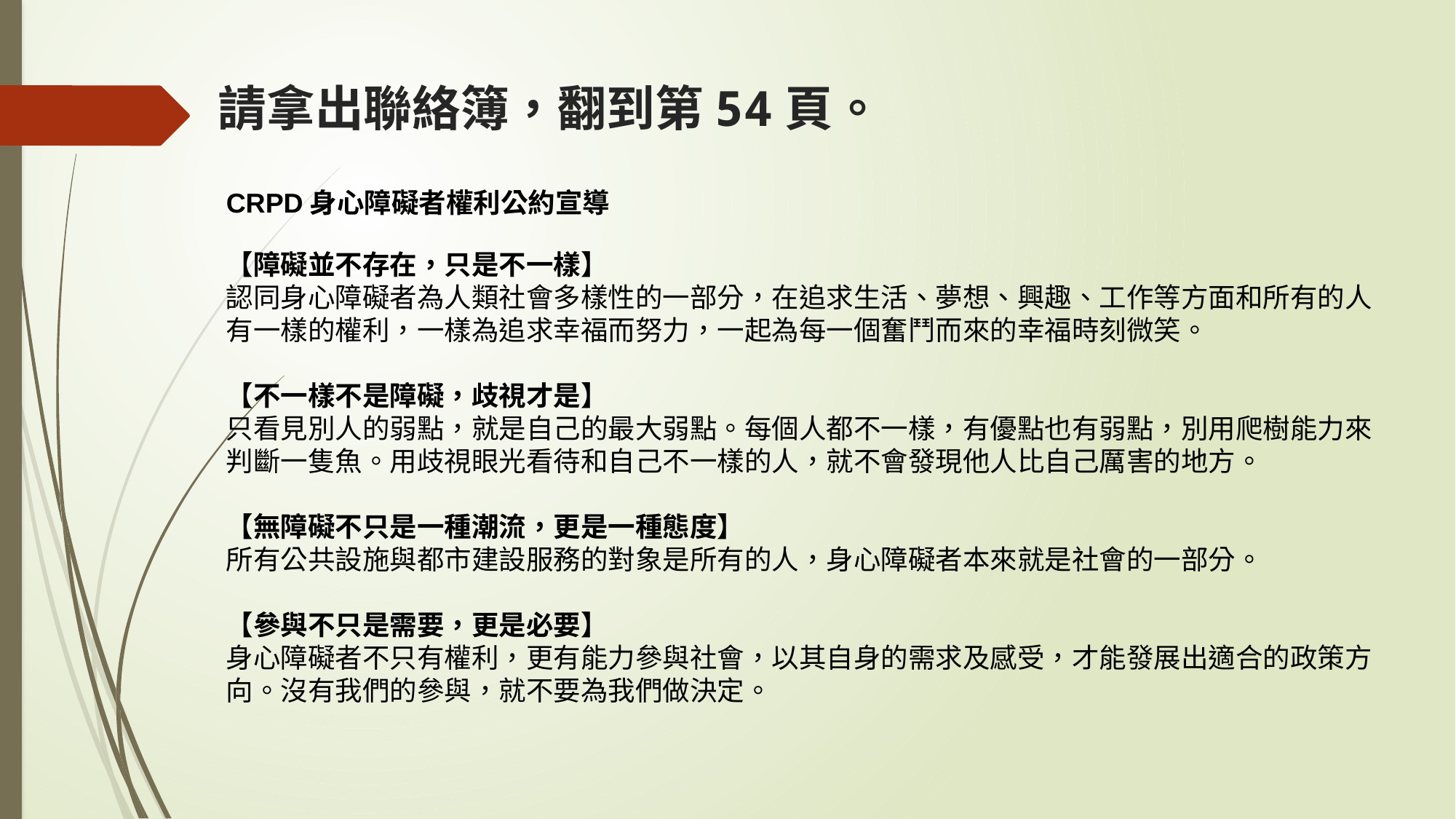

請拿出聯絡簿，翻到第54頁。
CRPD身心障礙者權利公約宣導

【障礙並不存在，只是不一樣】
認同身心障礙者為人類社會多樣性的一部分，在追求生活、夢想、興趣、工作等方面和所有的人有一樣的權利，一樣為追求幸福而努力，一起為每一個奮鬥而來的幸福時刻微笑。

【不一樣不是障礙，歧視才是】
只看見別人的弱點，就是自己的最大弱點。每個人都不一樣，有優點也有弱點，別用爬樹能力來判斷一隻魚。用歧視眼光看待和自己不一樣的人，就不會發現他人比自己厲害的地方。

【無障礙不只是一種潮流，更是一種態度】
所有公共設施與都市建設服務的對象是所有的人，身心障礙者本來就是社會的一部分。

【參與不只是需要，更是必要】
身心障礙者不只有權利，更有能力參與社會，以其自身的需求及感受，才能發展出適合的政策方向。沒有我們的參與，就不要為我們做決定。